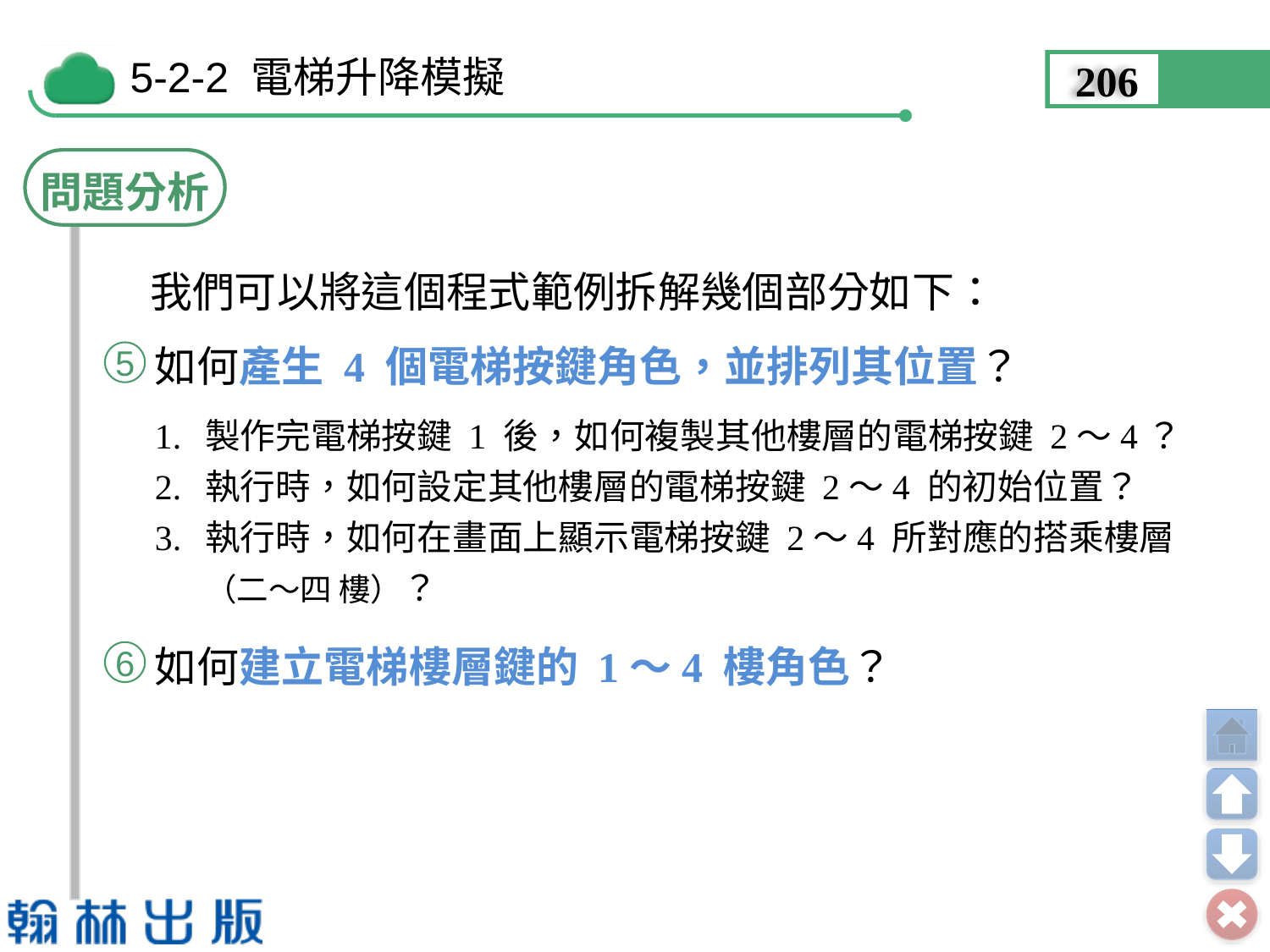

206
問題分析

我們可以將這個程式範例拆解幾個部分如下：
如何產生 4 個電梯按鍵角色，並排列其位置？
5
1.	製作完電梯按鍵 1 後，如何複製其他樓層的電梯按鍵 2～4？
2.	執行時，如何設定其他樓層的電梯按鍵 2～4 的初始位置？
3.	執行時，如何在畫面上顯示電梯按鍵 2～4 所對應的搭乘樓層（二～四 樓）？
如何建立電梯樓層鍵的 1～4 樓角色？
6